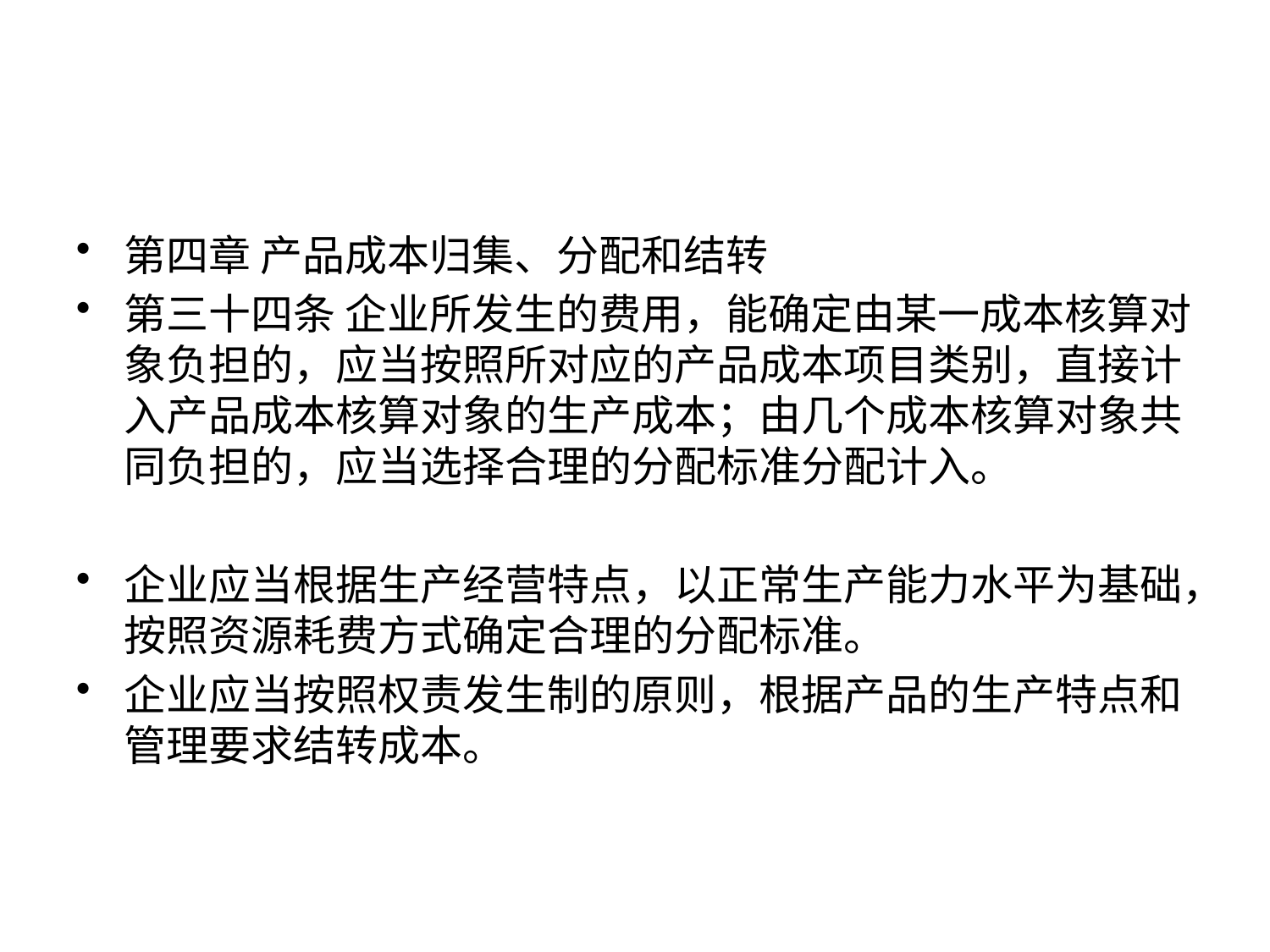

第四章 产品成本归集、分配和结转
第三十四条 企业所发生的费用，能确定由某一成本核算对象负担的，应当按照所对应的产品成本项目类别，直接计入产品成本核算对象的生产成本；由几个成本核算对象共同负担的，应当选择合理的分配标准分配计入。

企业应当根据生产经营特点，以正常生产能力水平为基础，按照资源耗费方式确定合理的分配标准。
企业应当按照权责发生制的原则，根据产品的生产特点和管理要求结转成本。